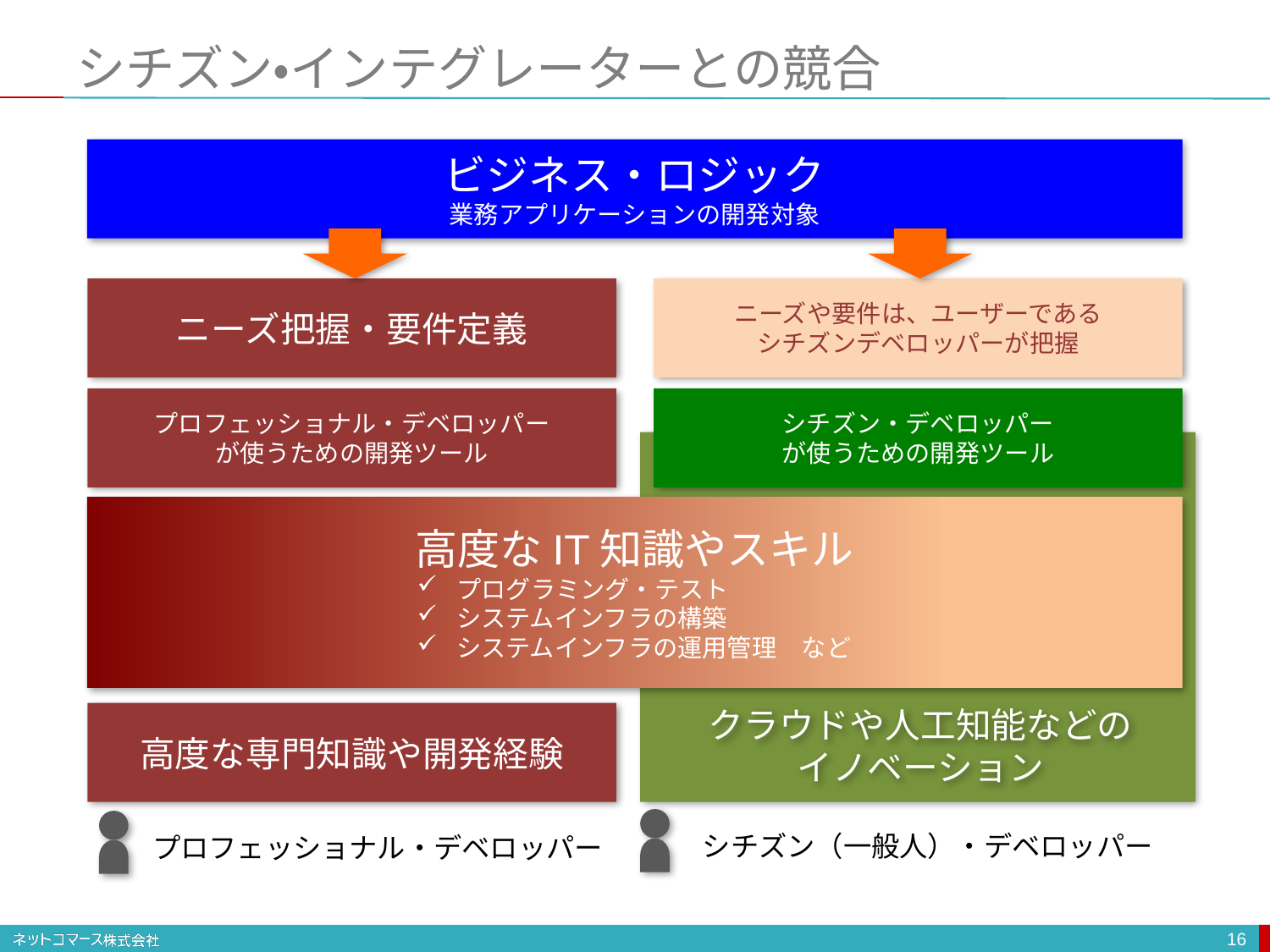

# シチズン・インテグレーターとの競合
ビジネス・ロジック
業務アプリケーションの開発対象

ニーズ把握・要件定義
ニーズや要件は、ユーザーである
シチズンデベロッパーが把握
プロフェッショナル・デベロッパー
が使うための開発ツール
シチズン・デベロッパー
が使うための開発ツール

高度なIT知識やスキル
プログラミング・テスト
システムインフラの構築
システムインフラの運用管理　など
クラウドや人工知能などの
イノベーション
高度な専門知識や開発経験

シチズン（一般人）・デベロッパー
プロフェッショナル・デベロッパー
16